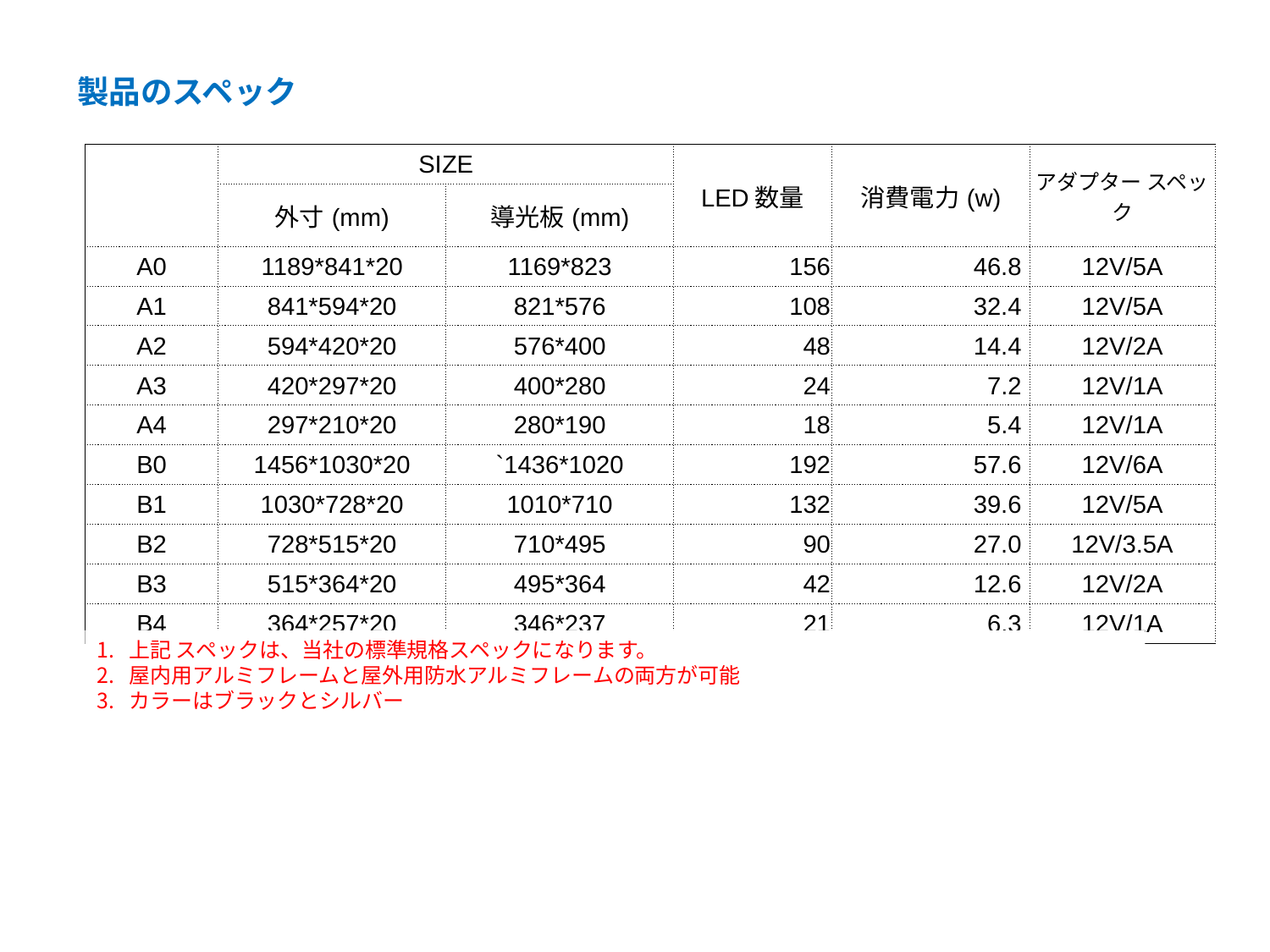

製品のスペック
|  | SIZE |  | LED数量 | 消費電力(w) | アダプター スペック |
| --- | --- | --- | --- | --- | --- |
|  | 外寸(mm) | 導光板(mm) |  |  |  |
| A0 | 1189\*841\*20 | 1169\*823 | 156 | 46.8 | 12V/5A |
| A1 | 841\*594\*20 | 821\*576 | 108 | 32.4 | 12V/5A |
| A2 | 594\*420\*20 | 576\*400 | 48 | 14.4 | 12V/2A |
| A3 | 420\*297\*20 | 400\*280 | 24 | 7.2 | 12V/1A |
| A4 | 297\*210\*20 | 280\*190 | 18 | 5.4 | 12V/1A |
| B0 | 1456\*1030\*20 | `1436\*1020 | 192 | 57.6 | 12V/6A |
| B1 | 1030\*728\*20 | 1010\*710 | 132 | 39.6 | 12V/5A |
| B2 | 728\*515\*20 | 710\*495 | 90 | 27.0 | 12V/3.5A |
| B3 | 515\*364\*20 | 495\*364 | 42 | 12.6 | 12V/2A |
| B4 | 364\*257\*20 | 346\*237 | 21 | 6.3 | 12V/1A |
上記 スペックは、当社の標準規格スペックになります。
屋内用アルミフレームと屋外用防水アルミフレームの両方が可能
カラーはブラックとシルバー